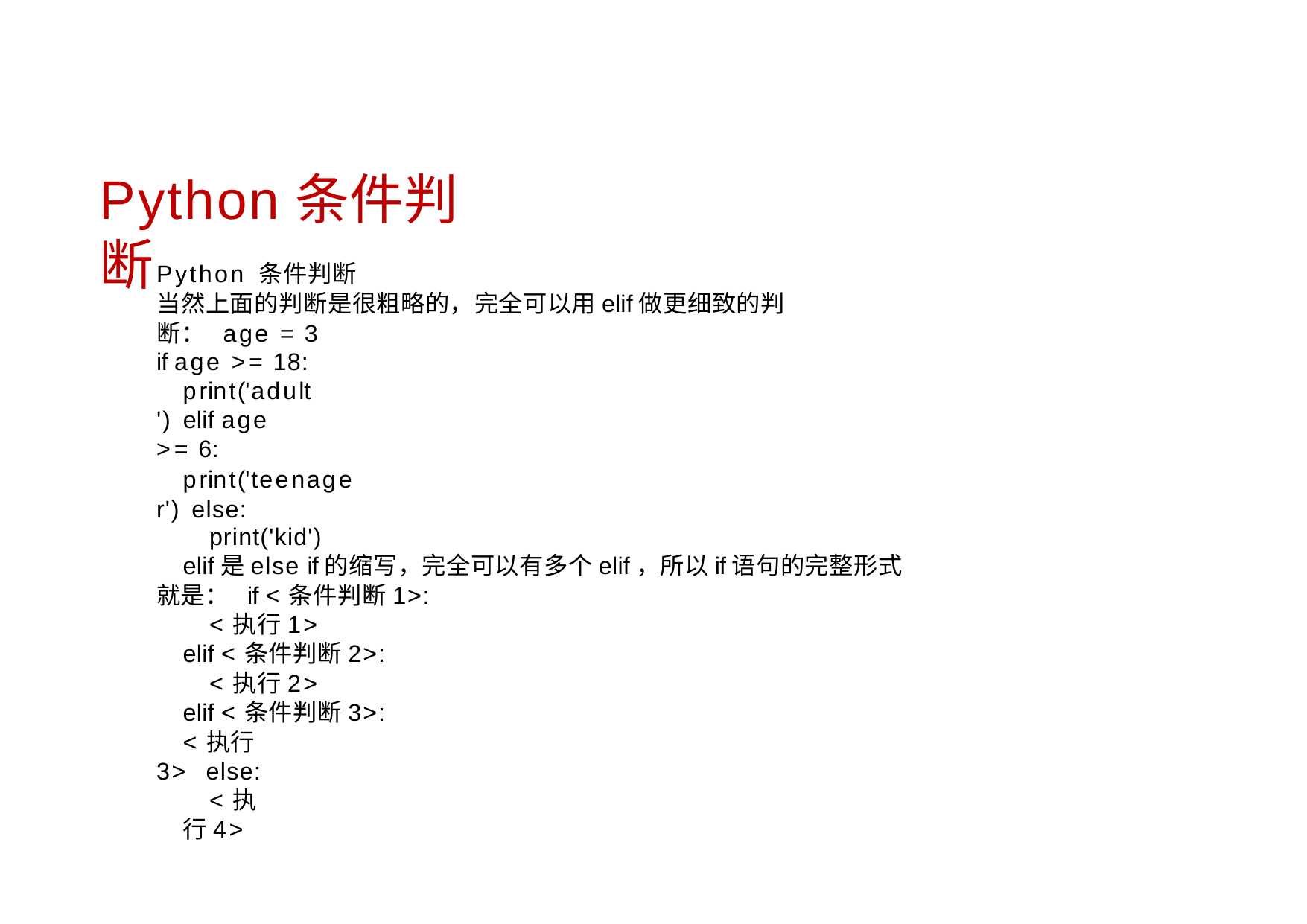

# Python条件判断
Python 条件判断
当然上面的判断是很粗略的，完全可以用elif做更细致的判断：  age = 3
if age >= 18:
print('adult')  elif age >= 6:
print('teenager')  else:
print('kid')
elif是else if的缩写，完全可以有多个elif，所以if语句的完整形式就是：  if <条件判断1>:
<执行1>
elif <条件判断2>:
<执行2>
elif <条件判断3>:
<执行3>  else:
<执行4>